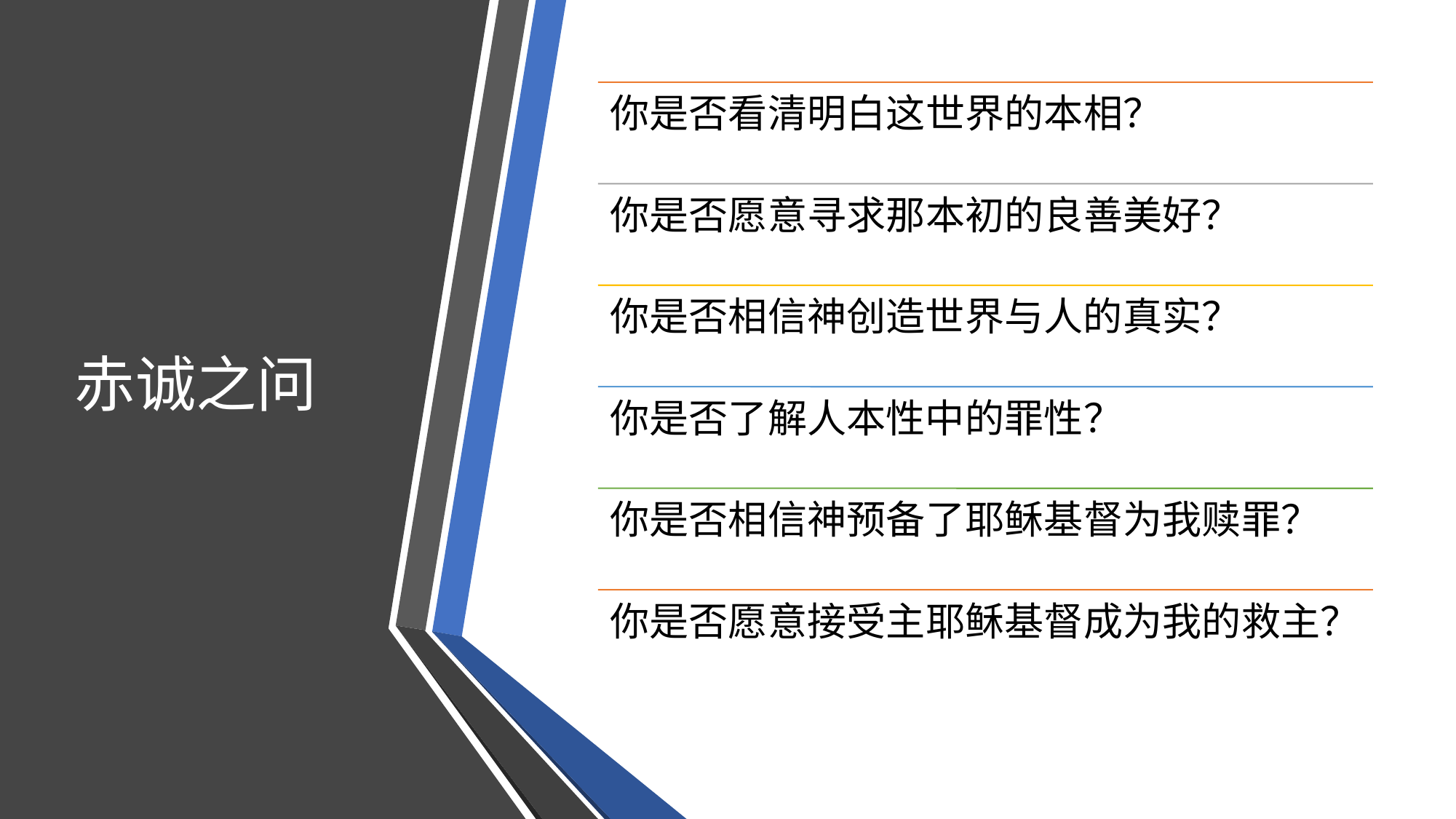

# 赤诚之问
你是否看清明白这世界的本相？
你是否愿意寻求那本初的良善美好？
你是否相信神创造世界与人的真实？
你是否了解人本性中的罪性？
你是否相信神预备了耶稣基督为我赎罪？
你是否愿意接受主耶稣基督成为我的救主？